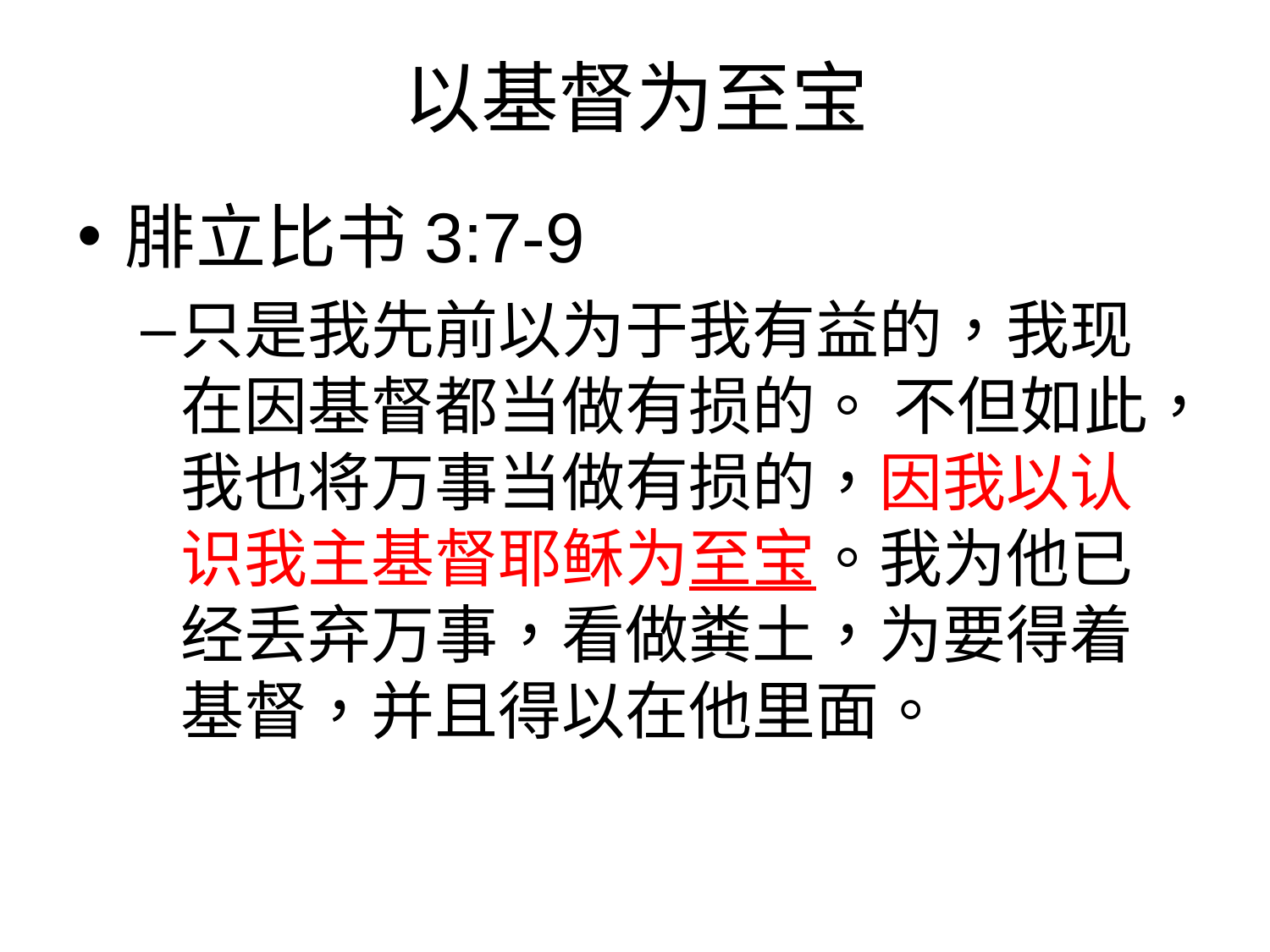

# 以基督为至宝
腓立比书3:7-9
只是我先前以为于我有益的，我现在因基督都当做有损的。 不但如此，我也将万事当做有损的，因我以认识我主基督耶稣为至宝。我为他已经丢弃万事，看做粪土，为要得着基督，并且得以在他里面。